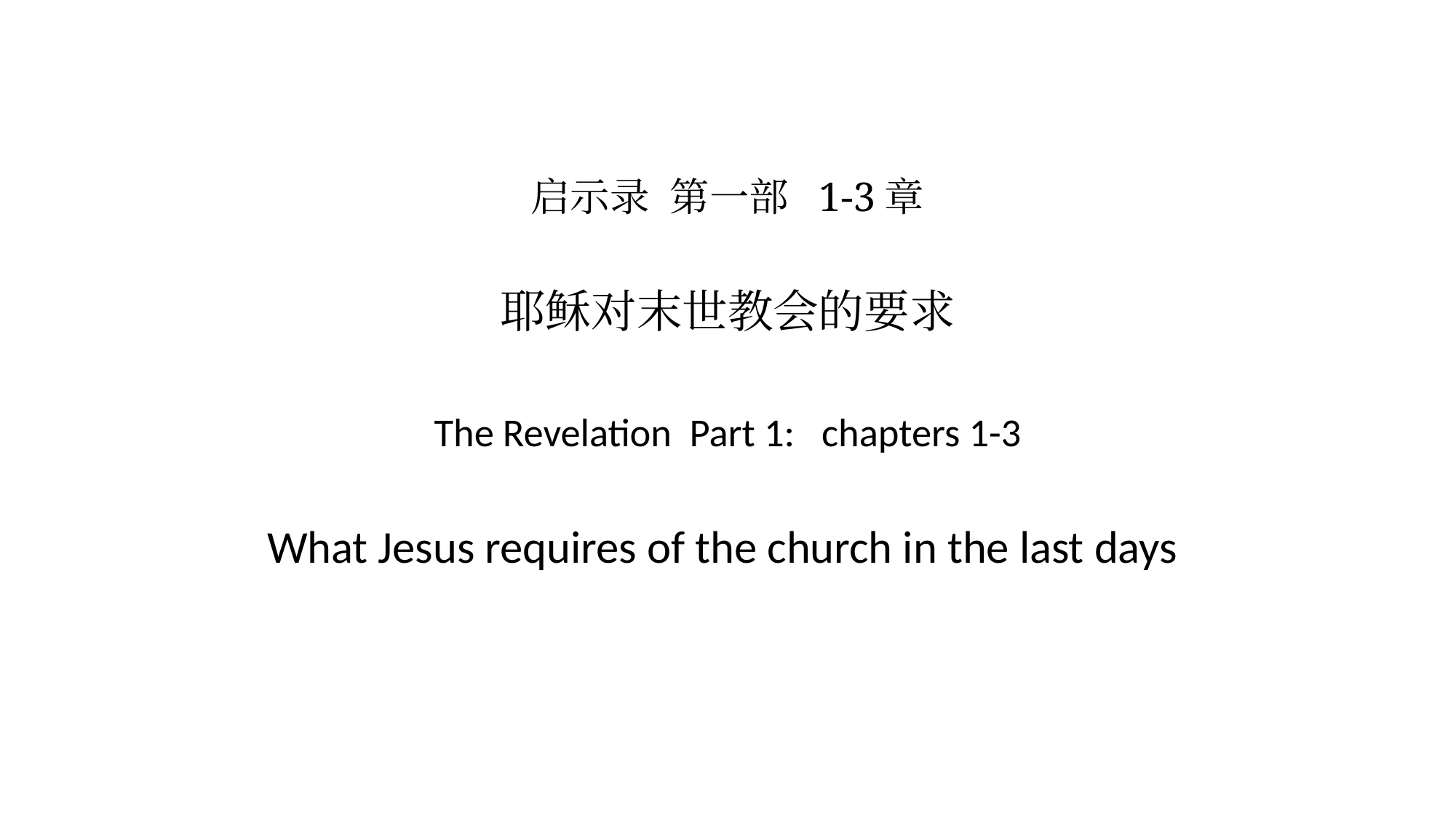

# 启示录  第一部  1-3章 耶稣对末世教会的要求 The Revelation  Part 1:   chapters 1-3 What Jesus requires of the church in the last days